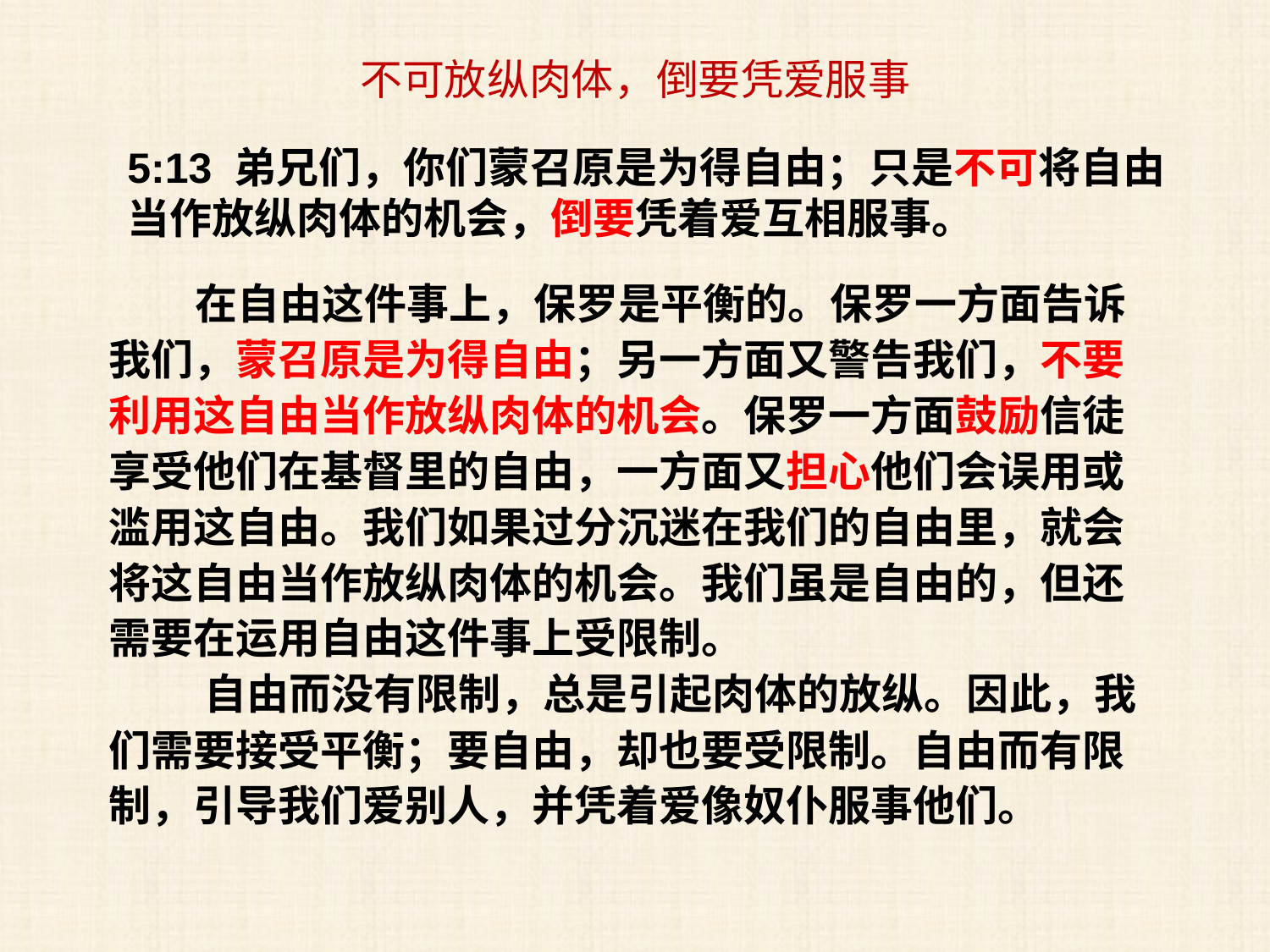

不可放纵肉体，倒要凭爱服事
5:13 弟兄们，你们蒙召原是为得自由；只是不可将自由当作放纵肉体的机会，倒要凭着爱互相服事。
        在自由这件事上，保罗是平衡的。保罗一方面告诉我们，蒙召原是为得自由；另一方面又警告我们，不要利用这自由当作放纵肉体的机会。保罗一方面鼓励信徒享受他们在基督里的自由，一方面又担心他们会误用或滥用这自由。我们如果过分沉迷在我们的自由里，就会将这自由当作放纵肉体的机会。我们虽是自由的，但还需要在运用自由这件事上受限制。
         自由而没有限制，总是引起肉体的放纵。因此，我们需要接受平衡；要自由，却也要受限制。自由而有限制，引导我们爱别人，并凭着爱像奴仆服事他们。